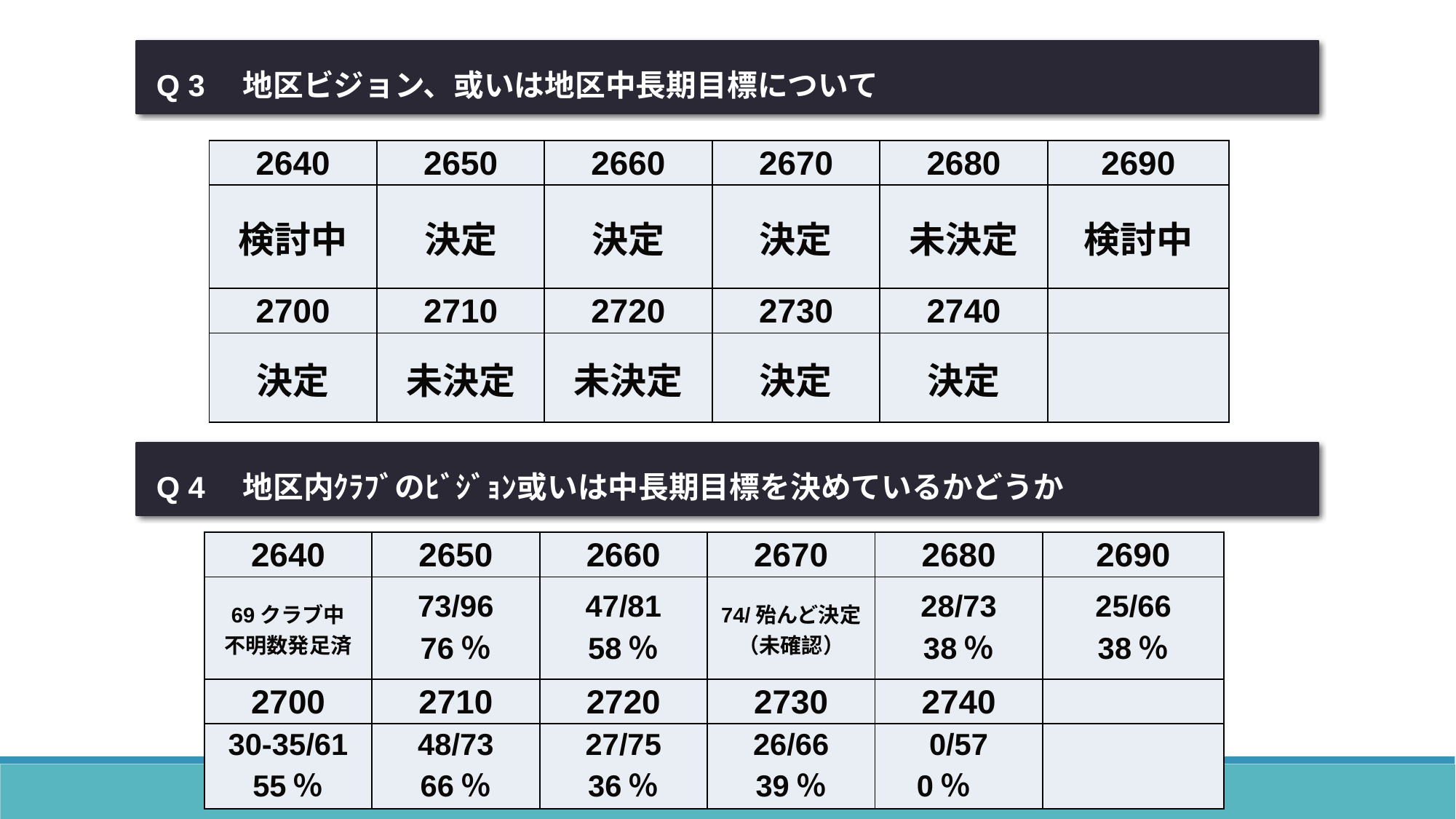

Q 3　地区ビジョン、或いは地区中長期目標について
| 2640 | 2650 | 2660 | 2670 | 2680 | 2690 |
| --- | --- | --- | --- | --- | --- |
| 検討中 | 決定 | 決定 | 決定 | 未決定 | 検討中 |
| 2700 | 2710 | 2720 | 2730 | 2740 |  |
| 決定 | 未決定 | 未決定 | 決定 | 決定 |  |

Q 4　地区内ｸﾗﾌﾞのﾋﾞｼﾞｮﾝ或いは中長期目標を決めているかどうか
| 2640 | 2650 | 2660 | 2670 | 2680 | 2690 |
| --- | --- | --- | --- | --- | --- |
| 69クラブ中 不明数発足済 | 73/96 76％ | 47/81 58％ | 74/殆んど決定 （未確認） | 28/73 38％ | 25/66 38％ |
| 2700 | 2710 | 2720 | 2730 | 2740 |  |
| 30-35/61 55％ | 48/73 66％ | 27/75 36％ | 26/66 39％ | 0/57 0％ |  |